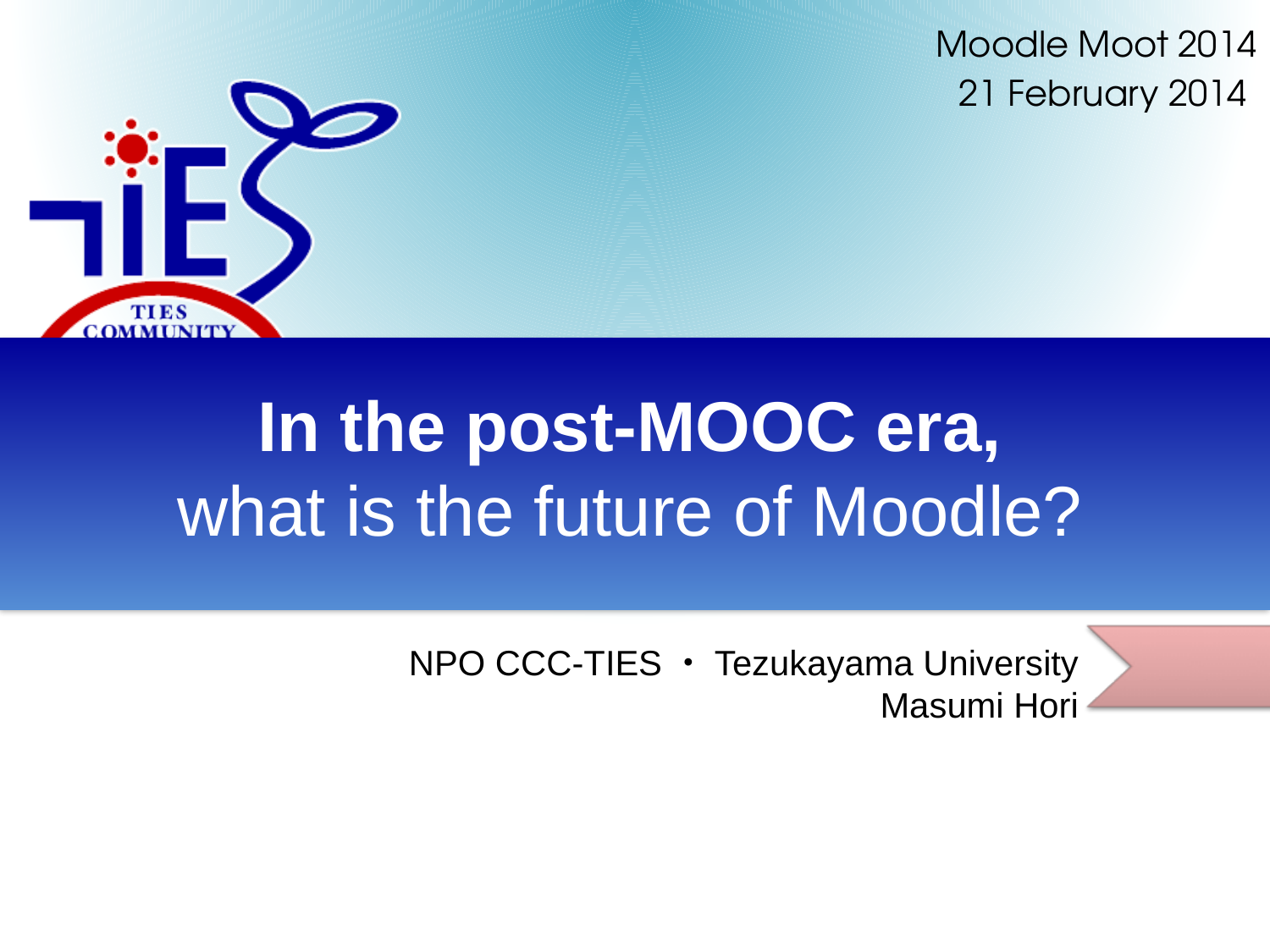

Moodle Moot 2014
21 February 2014
# In the post-MOOC era, what is the future of Moodle?
NPO CCC-TIES・Tezukayama University
Masumi Hori